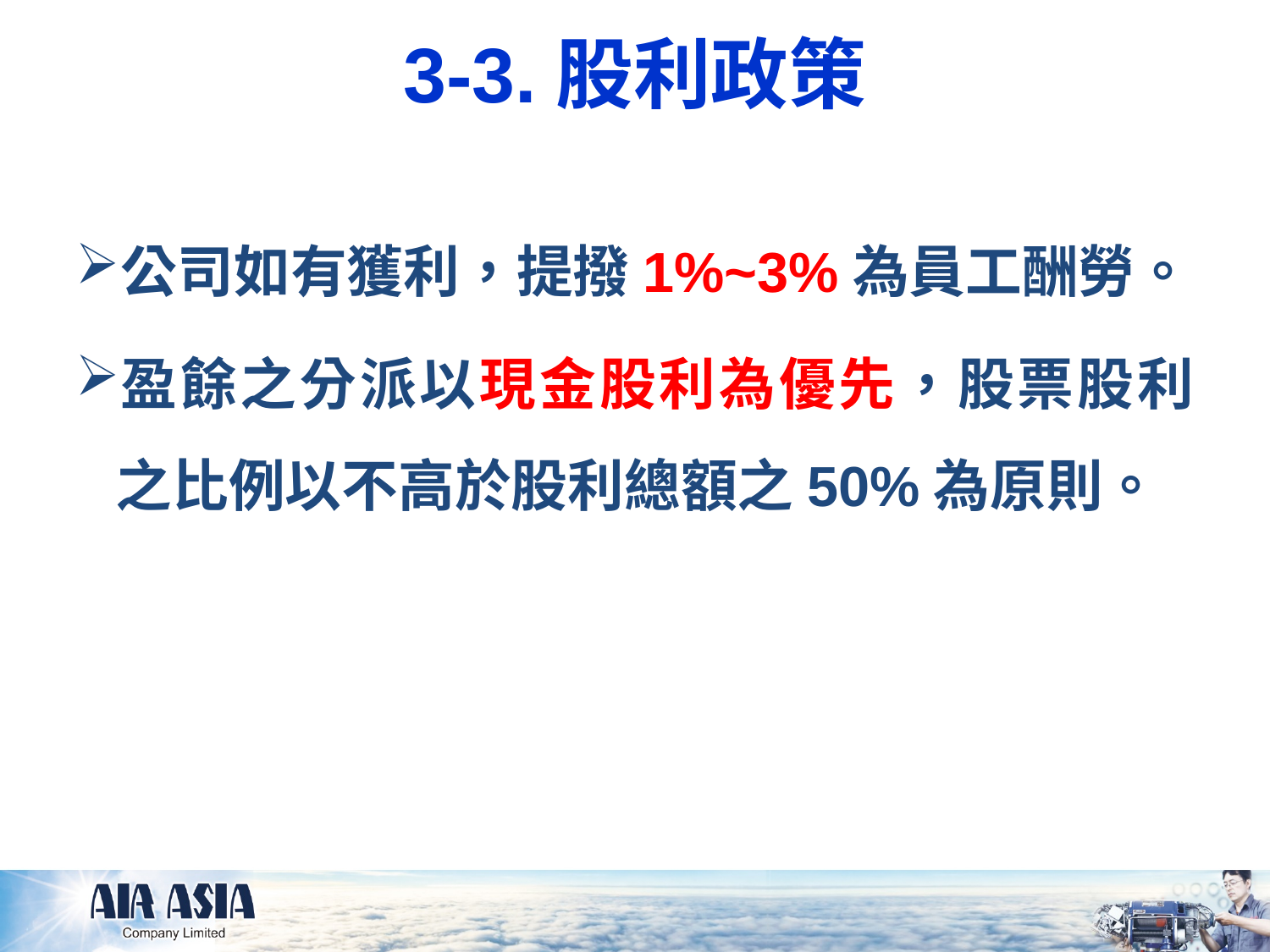

3-3.股利政策
公司如有獲利，提撥1%~3%為員工酬勞。
盈餘之分派以現金股利為優先，股票股利之比例以不高於股利總額之50%為原則。